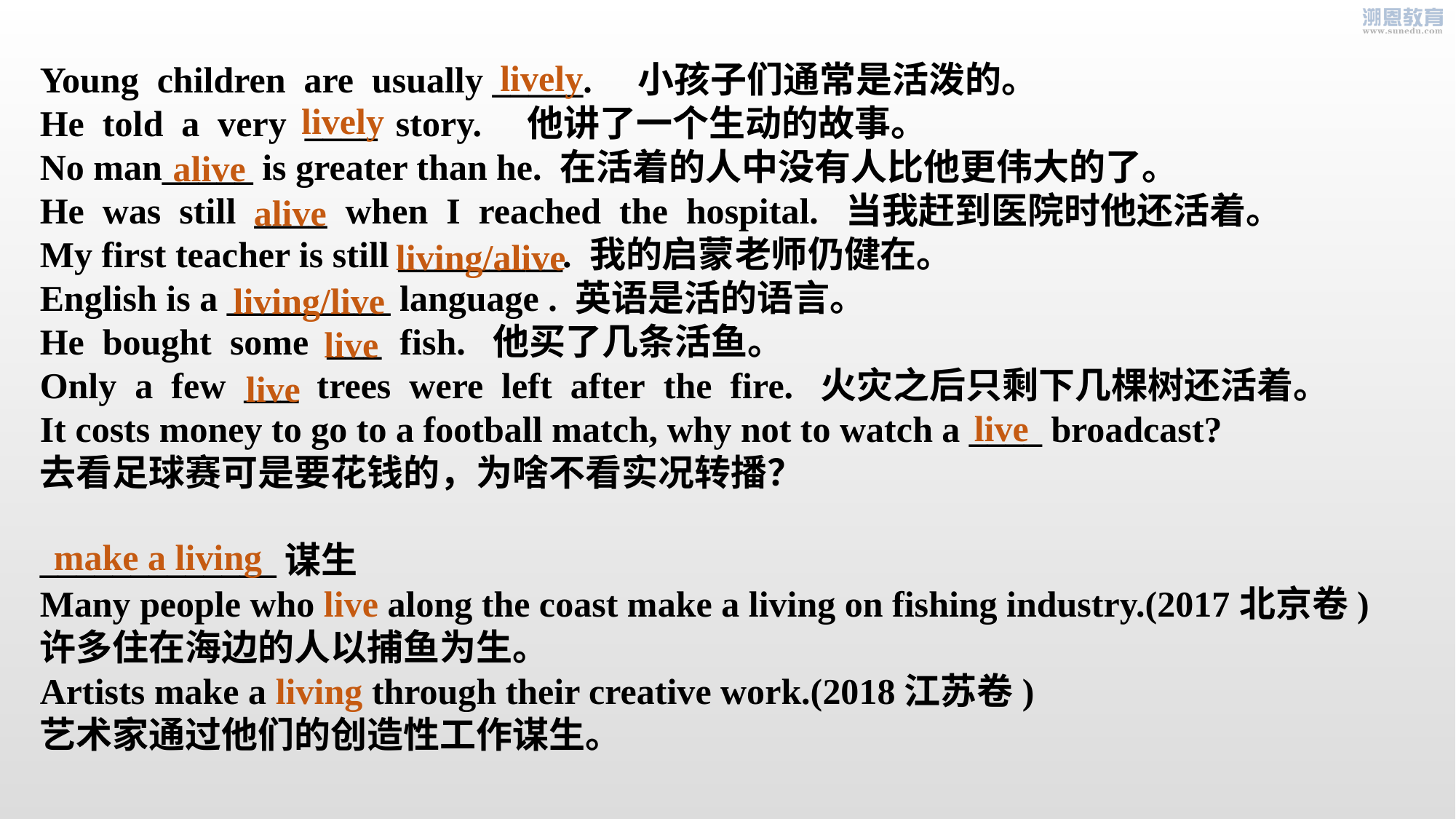

lively
Young children are usually _____.  小孩子们通常是活泼的。
He told a very ____ story.  他讲了一个生动的故事。
No man_____ is greater than he. 在活着的人中没有人比他更伟大的了。
He was still ____ when I reached the hospital. 当我赶到医院时他还活着。
My first teacher is still _________. 我的启蒙老师仍健在。
English is a _________ language . 英语是活的语言。
He bought some ___ fish. 他买了几条活鱼。
Only a few ___ trees were left after the fire. 火灾之后只剩下几棵树还活着。
It costs money to go to a football match, why not to watch a ____ broadcast?
去看足球赛可是要花钱的，为啥不看实况转播？

_____________谋生
Many people who live along the coast make a living on fishing industry.(2017北京卷)
许多住在海边的人以捕鱼为生。
Artists make a living through their creative work.(2018江苏卷)
艺术家通过他们的创造性工作谋生。
lively
alive
alive
living/alive
living/live
 live
 live
 live
 make a living